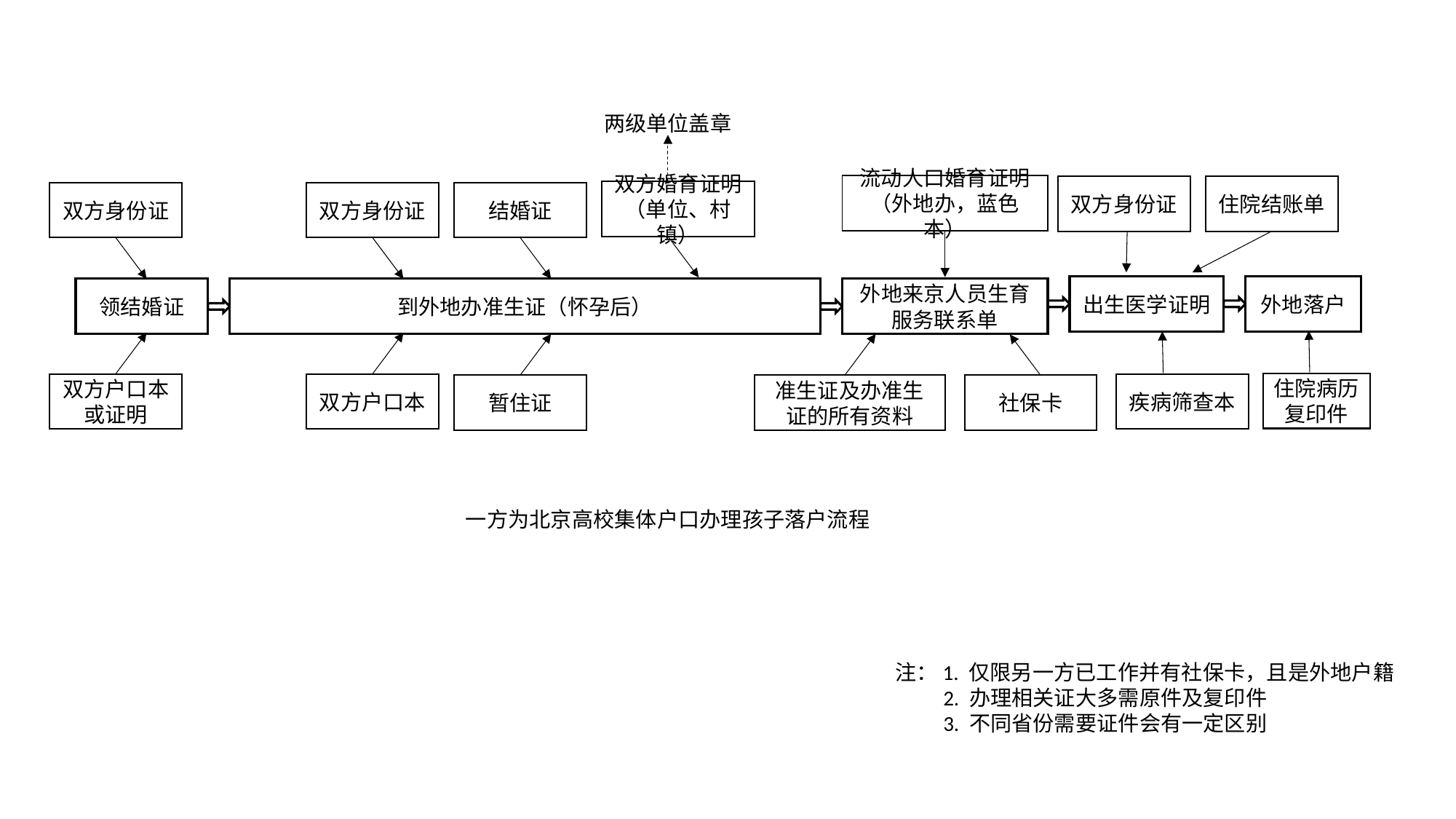

两级单位盖章
流动人口婚育证明（外地办，蓝色本）
双方身份证
住院结账单
双方婚育证明（单位、村镇）
双方身份证
双方身份证
结婚证
出生医学证明
外地落户
外地来京人员生育服务联系单
领结婚证
到外地办准生证（怀孕后）

住院病历
复印件
双方户口本或证明
双方户口本
疾病筛查本
暂住证
准生证及办准生证的所有资料
社保卡
一方为北京高校集体户口办理孩子落户流程
注：1. 仅限另一方已工作并有社保卡，且是外地户籍
            2. 办理相关证大多需原件及复印件
            3. 不同省份需要证件会有一定区别